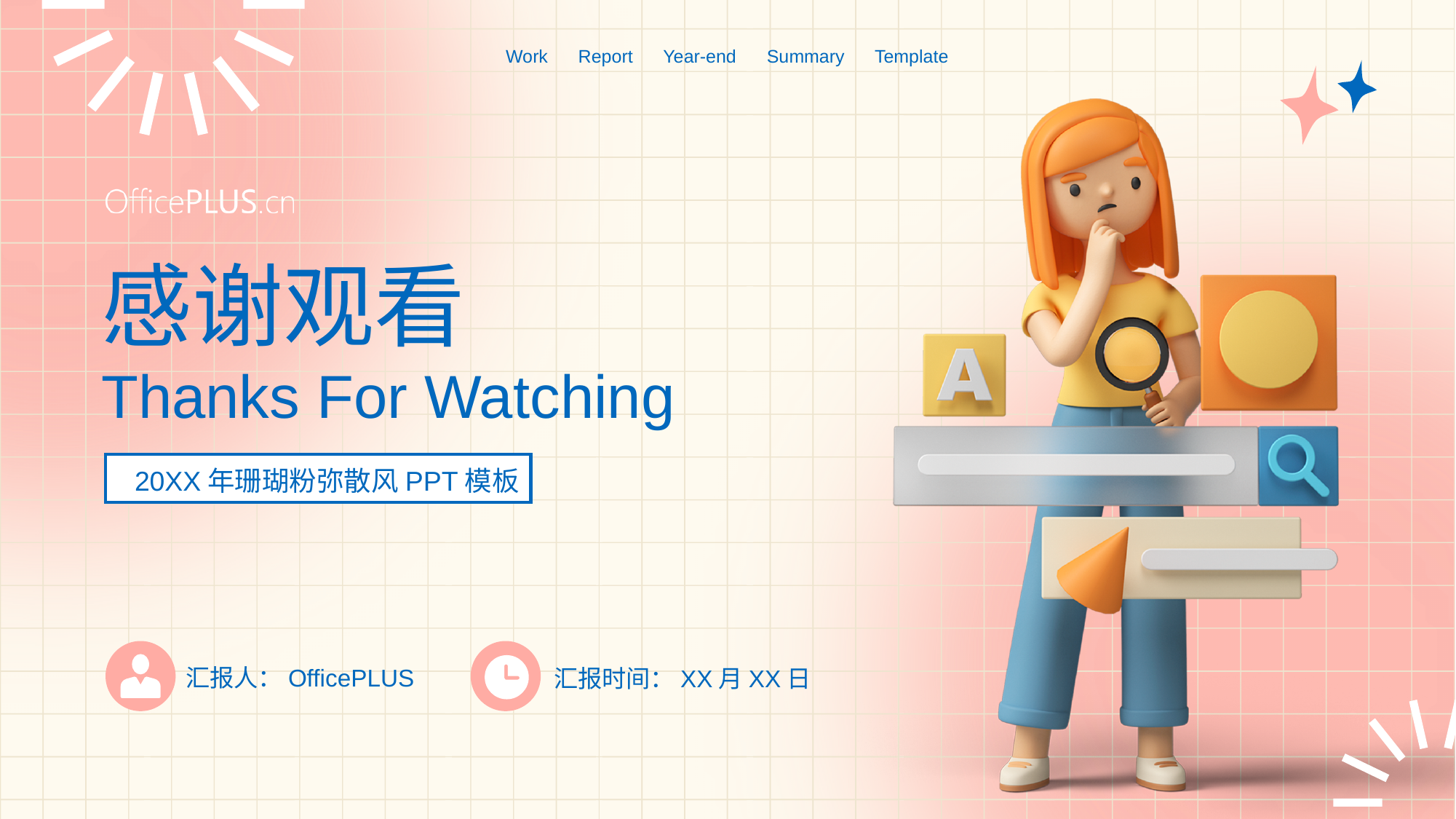

感谢观看
Thanks For Watching

20XX年珊瑚粉弥散风PPT模板

汇报人：OfficePLUS
汇报时间：XX月XX日